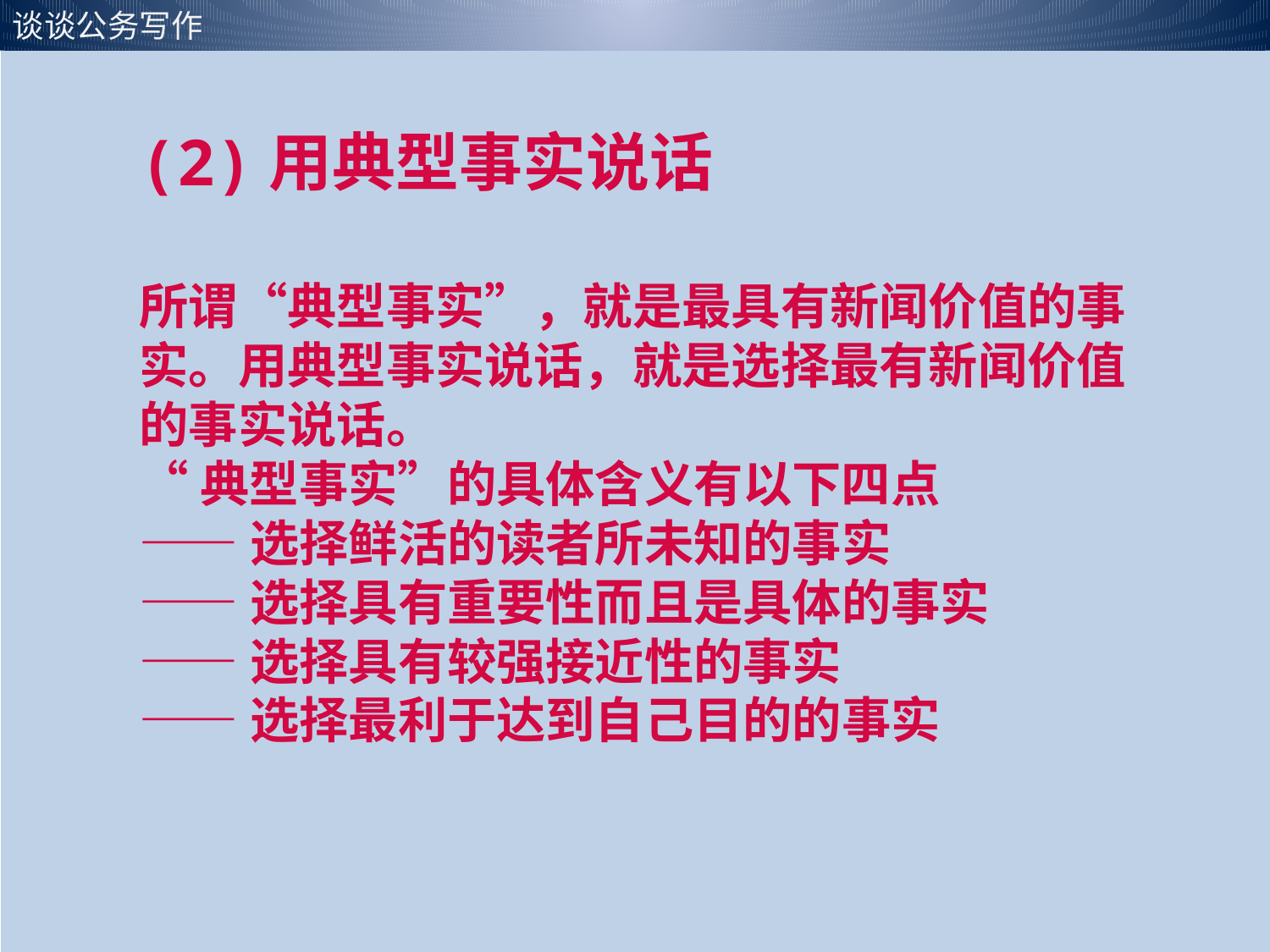

(2)用典型事实说话

所谓“典型事实”，就是最具有新闻价值的事实。用典型事实说话，就是选择最有新闻价值的事实说话。
“典型事实”的具体含义有以下四点
——选择鲜活的读者所未知的事实
——选择具有重要性而且是具体的事实
——选择具有较强接近性的事实
——选择最利于达到自己目的的事实